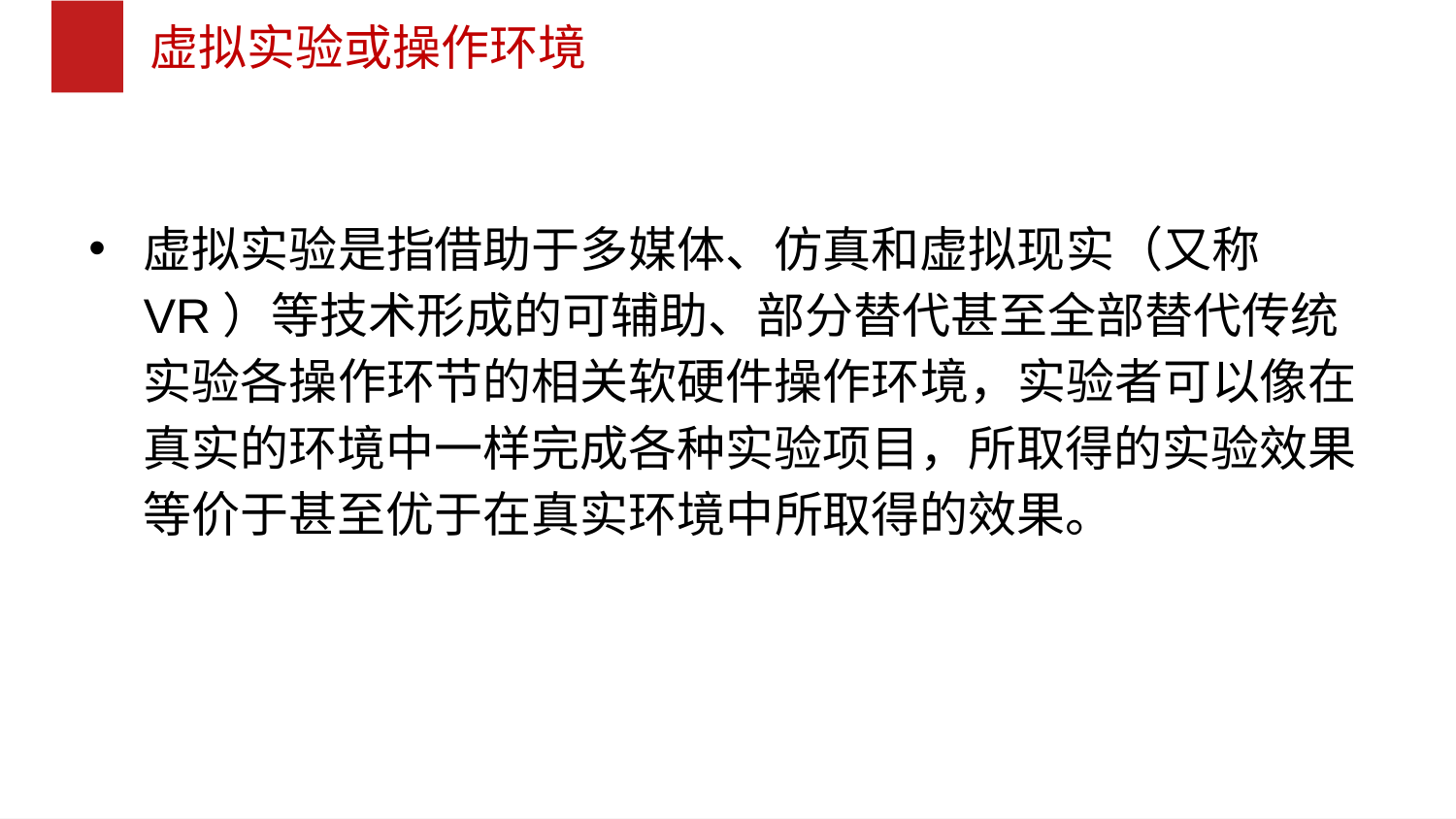

虚拟实验或操作环境
虚拟实验是指借助于多媒体、仿真和虚拟现实（又称VR）等技术形成的可辅助、部分替代甚至全部替代传统实验各操作环节的相关软硬件操作环境，实验者可以像在真实的环境中一样完成各种实验项目，所取得的实验效果等价于甚至优于在真实环境中所取得的效果。